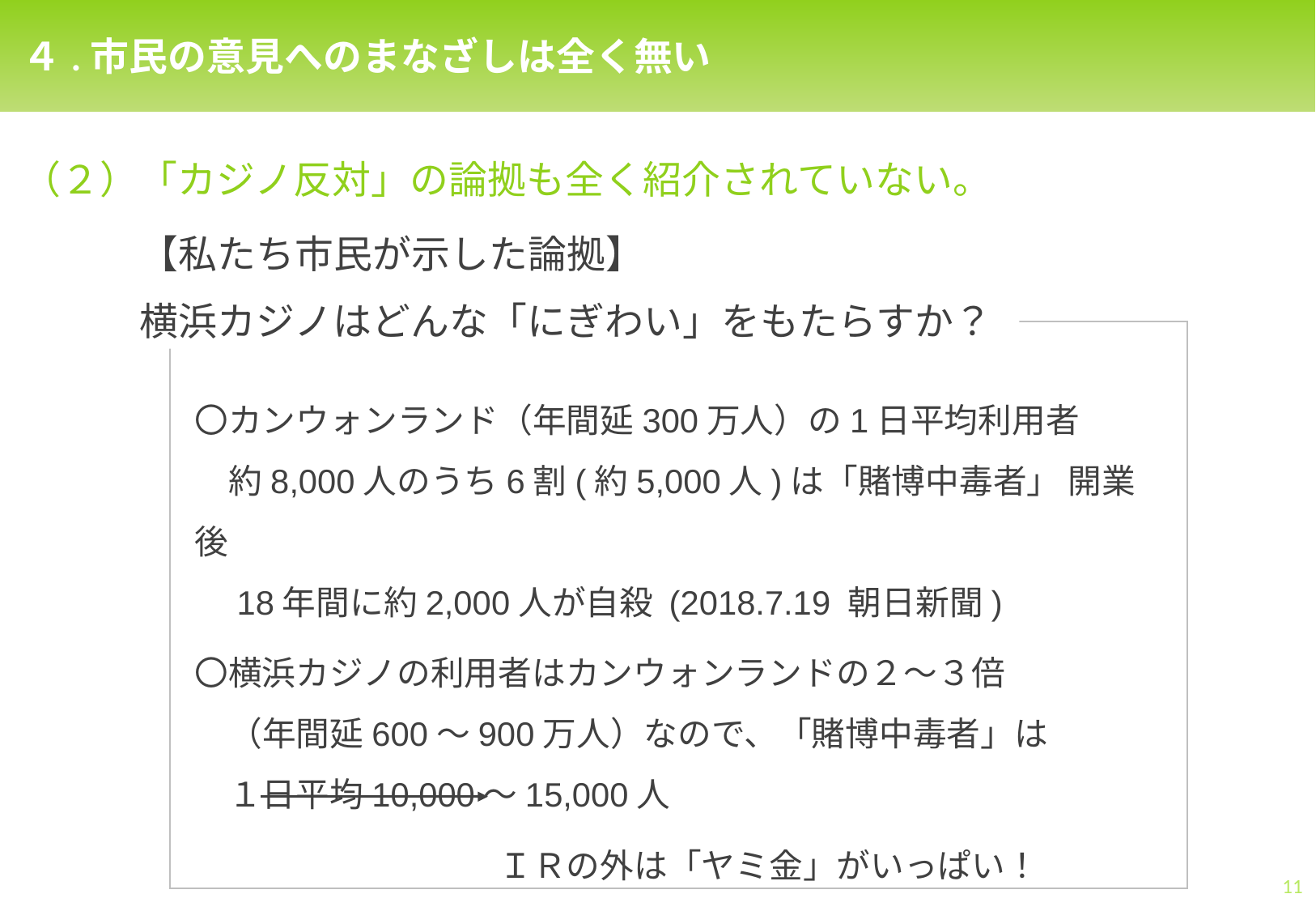

４.市民の意見へのまなざしは全く無い
（２）「カジノ反対」の論拠も全く紹介されていない。
【私たち市民が示した論拠】
横浜カジノはどんな「にぎわい」をもたらすか？

〇カンウォンランド（年間延300万人）の1日平均利用者
　約8,000人のうち6割(約5,000人)は「賭博中毒者」 開業後
　18年間に約2,000人が自殺 (2018.7.19 朝日新聞)
〇横浜カジノの利用者はカンウォンランドの２～３倍
　（年間延600～900万人）なので、「賭博中毒者」は
　１日平均10,000～15,000人
　　　　　　　　　ＩＲの外は「ヤミ金」がいっぱい！
11